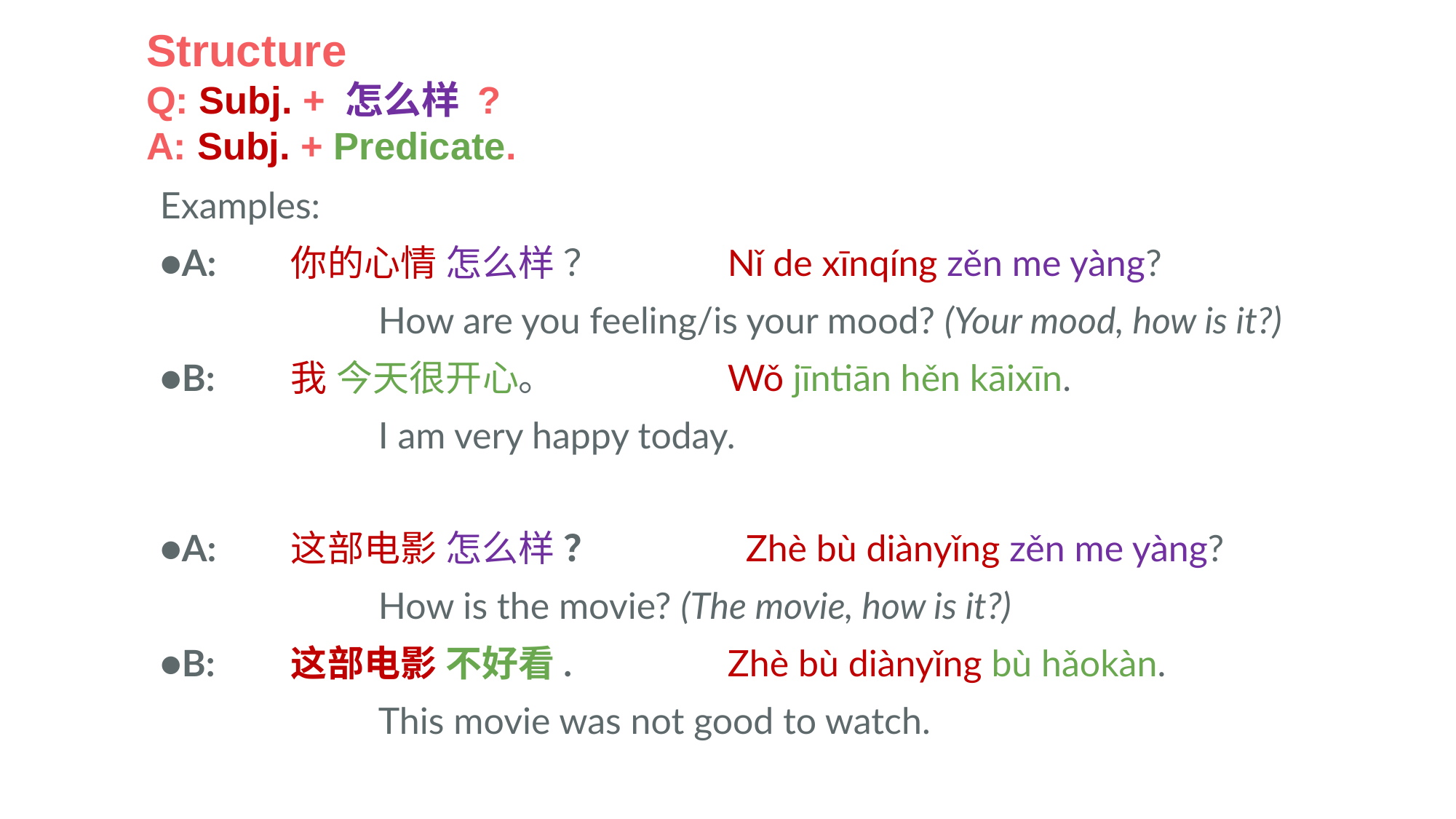

# Structure Q: Subj. + 怎么样 ? A: Subj. + Predicate.
Examples:
A: 	你的心情 怎么样 ？		Nǐ de xīnqíng zěn me yàng?
		How are you feeling/is your mood? (Your mood, how is it?)
B: 	我 今天很开心。		Wǒ jīntiān hěn kāixīn.
		I am very happy today.

A: 	这部电影 怎么样 ？	 	 Zhè bù diànyǐng zěn me yàng?
		How is the movie? (The movie, how is it?)
B:	这部电影 不好看.		Zhè bù diànyǐng bù hǎokàn.
		This movie was not good to watch.